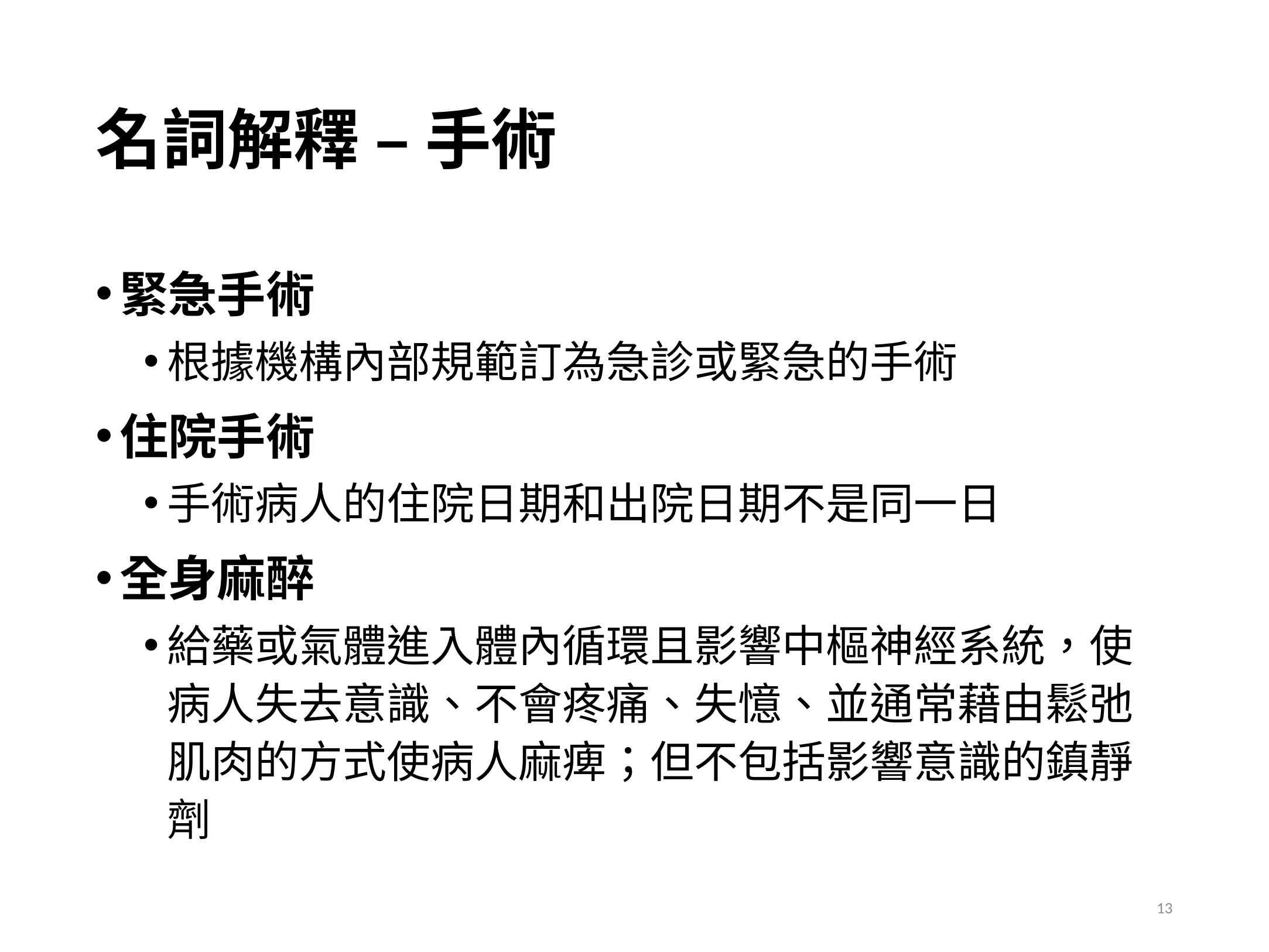

# 名詞解釋 – 手術
緊急手術
根據機構內部規範訂為急診或緊急的手術
住院手術
手術病人的住院日期和出院日期不是同一日
全身麻醉
給藥或氣體進入體內循環且影響中樞神經系統，使病人失去意識、不會疼痛、失憶、並通常藉由鬆弛肌肉的方式使病人麻痺；但不包括影響意識的鎮靜劑
13